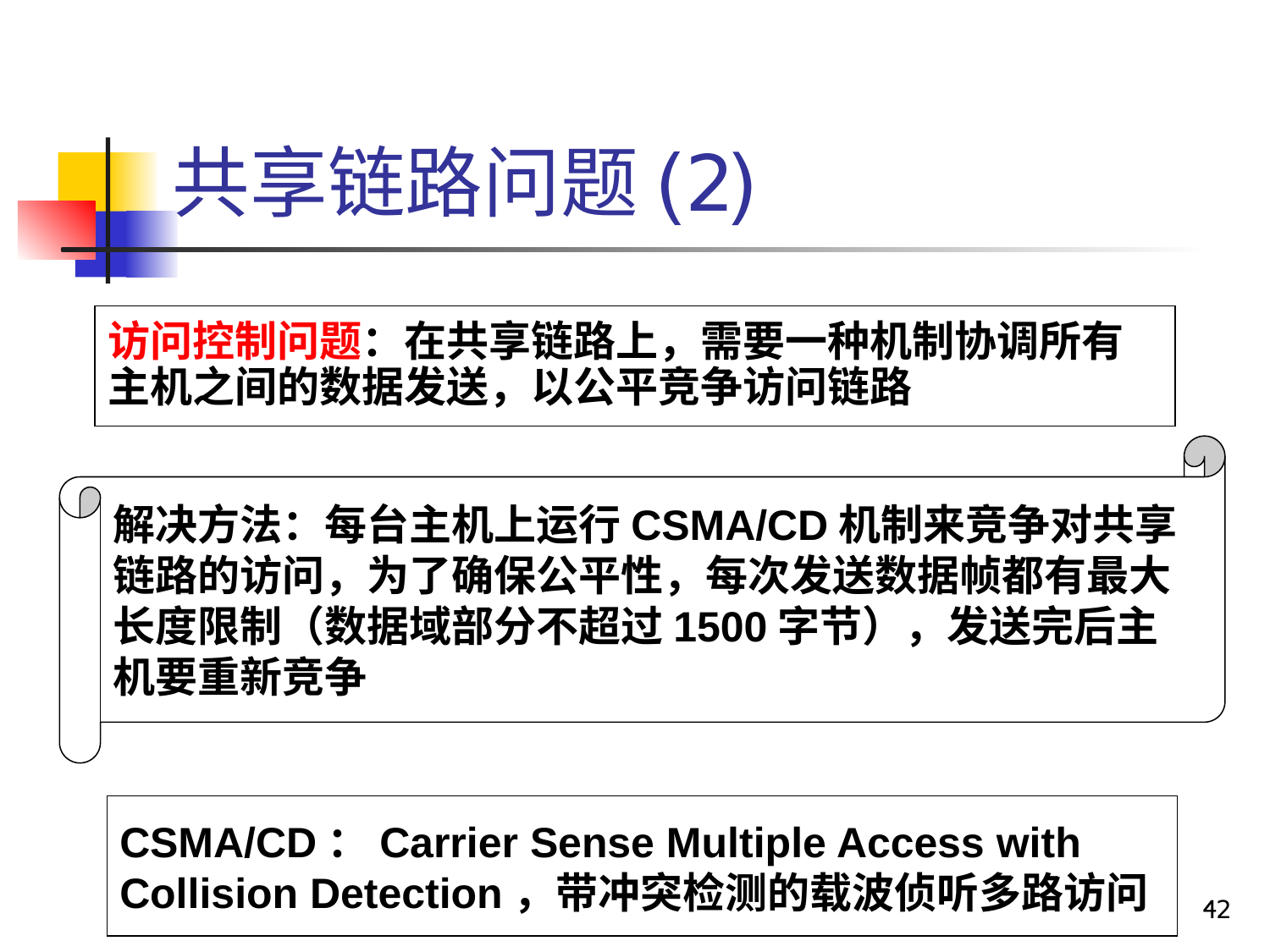

# 共享链路问题(2)
访问控制问题：在共享链路上，需要一种机制协调所有主机之间的数据发送，以公平竞争访问链路
解决方法：每台主机上运行CSMA/CD机制来竞争对共享链路的访问，为了确保公平性，每次发送数据帧都有最大长度限制（数据域部分不超过1500字节），发送完后主机要重新竞争
CSMA/CD：Carrier Sense Multiple Access with Collision Detection，带冲突检测的载波侦听多路访问
42